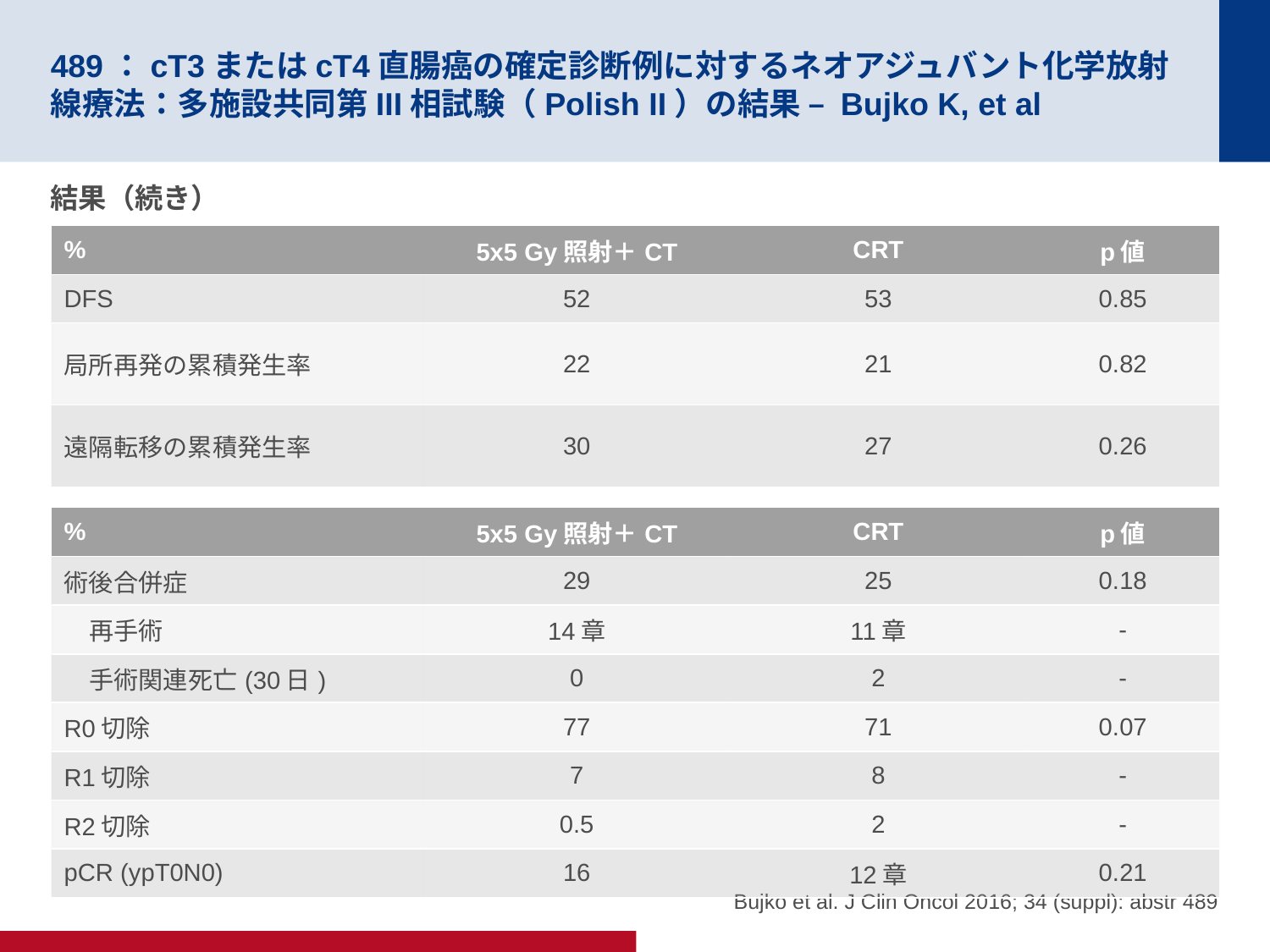

# 489：cT3またはcT4直腸癌の確定診断例に対するネオアジュバント化学放射線療法：多施設共同第III相試験（Polish II）の結果 – Bujko K, et al
結果（続き）

| % | 5x5 Gy照射＋CT | CRT | p値 |
| --- | --- | --- | --- |
| DFS | 52 | 53 | 0.85 |
| 局所再発の累積発生率 | 22 | 21 | 0.82 |
| 遠隔転移の累積発生率 | 30 | 27 | 0.26 |
| % | 5x5 Gy照射＋CT | CRT | p値 |
| --- | --- | --- | --- |
| 術後合併症 | 29 | 25 | 0.18 |
| 再手術 | 14章 | 11章 | - |
| 手術関連死亡(30日) | 0 | 2 | - |
| R0切除 | 77 | 71 | 0.07 |
| R1切除 | 7 | 8 | - |
| R2切除 | 0.5 | 2 | - |
| pCR (ypT0N0) | 16 | 12章 | 0.21 |
Bujko et al. J Clin Oncol 2016; 34 (suppl): abstr 489